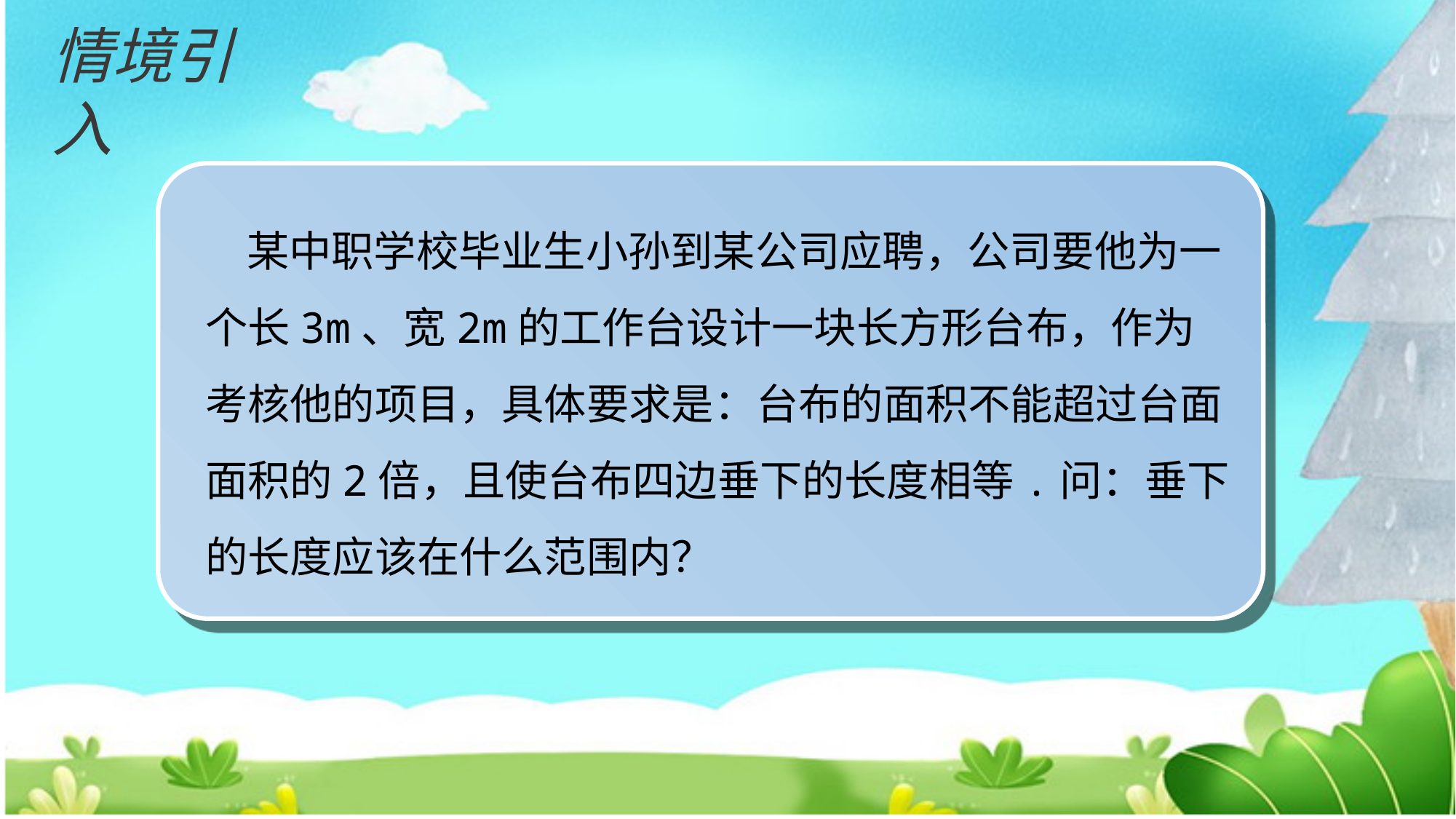

情境引入

    某中职学校毕业生小孙到某公司应聘，公司要他为一个长3m、宽2m的工作台设计一块长方形台布，作为考核他的项目，具体要求是：台布的面积不能超过台面面积的2倍，且使台布四边垂下的长度相等.问：垂下的长度应该在什么范围内？